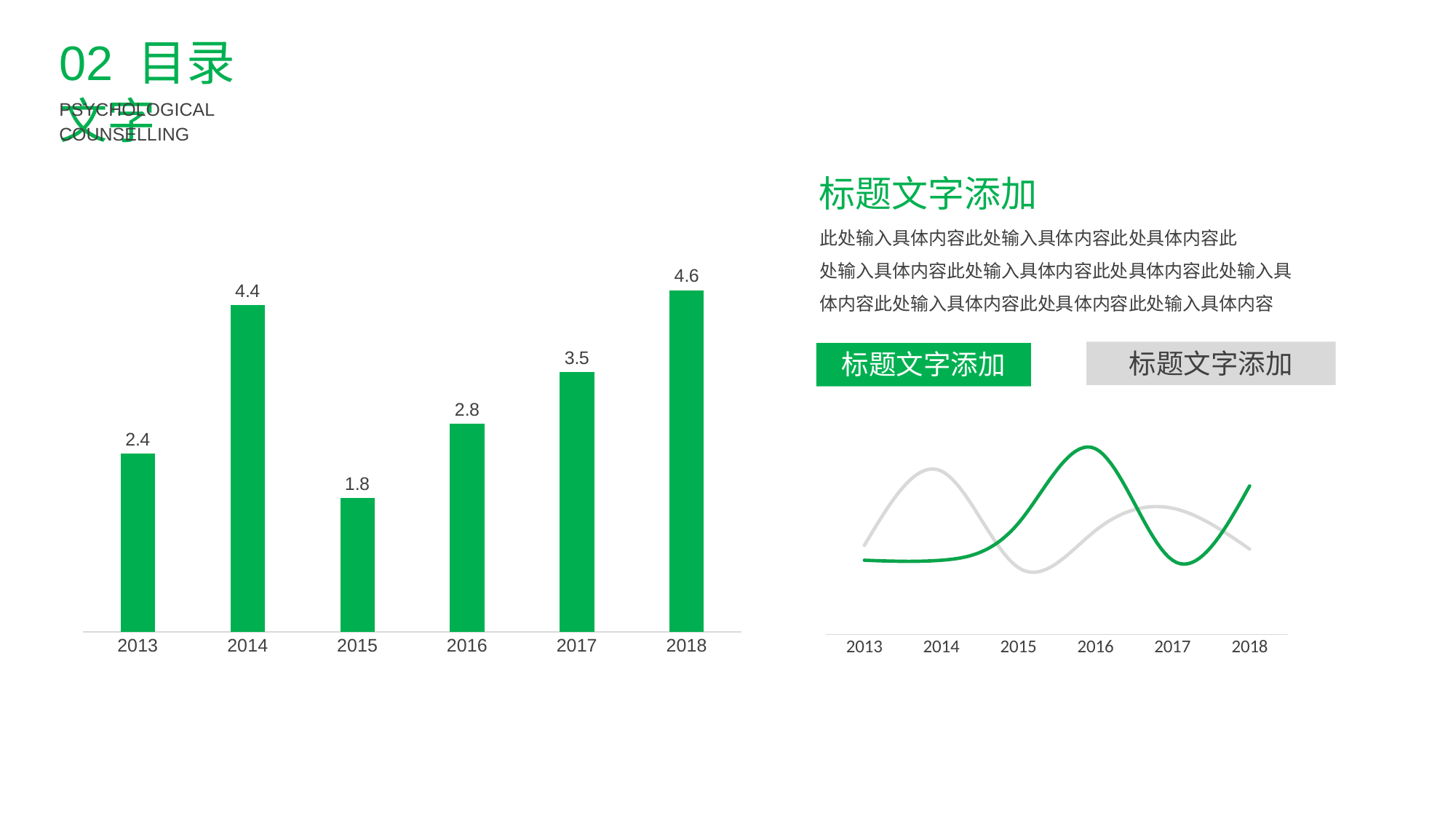

BY YUSHEN
02 目录文字
PSYCHOLOGICAL COUNSELLING
标题文字添加
此处输入具体内容此处输入具体内容此处具体内容此
处输入具体内容此处输入具体内容此处具体内容此处输入具体内容此处输入具体内容此处具体内容此处输入具体内容

### Chart

| Category | 系列 2 |
|---|---|
| 2013 | 2.4 |
| 2014 | 4.4 |
| 2015 | 1.8 |
| 2016 | 2.8 |
| 2017 | 3.5 |
| 2018 | 4.6 |
标题文字添加

标题文字添加

### Chart

| Category | 系列 2 | 系列 3 |
|---|---|---|
| 2013 | 2.4 | 2.0 |
| 2014 | 4.4 | 2.0 |
| 2015 | 1.8 | 3.0 |
| 2016 | 2.8 | 5.0 |
| 2017 | 3.4 | 2.0 |
| 2018 | 2.3 | 4.0 |